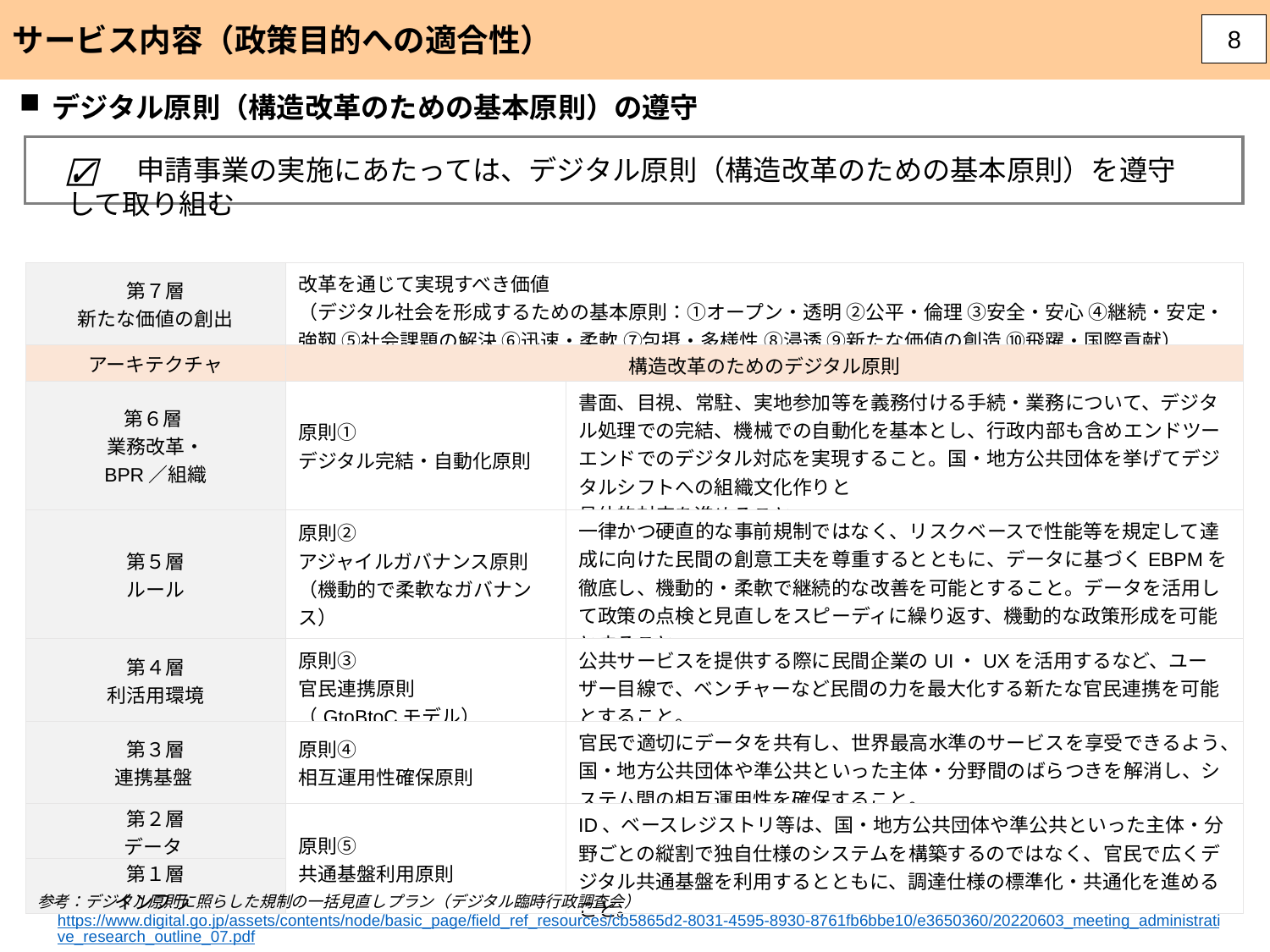

サービス内容（政策目的への適合性）
8
デジタル原則（構造改革のための基本原則）の遵守

遵守いただける場合は
□を☑に変更
してください

☑ 　申請事業の実施にあたっては、デジタル原則（構造改革のための基本原則）を遵守して取り組む
| 第７層 新たな価値の創出 | 改革を通じて実現すべき価値 （デジタル社会を形成するための基本原則：①オープン・透明 ②公平・倫理 ③安全・安心 ④継続・安定・強靱 ⑤社会課題の解決 ⑥迅速・柔軟 ⑦包摂・多様性 ⑧浸透 ⑨新たな価値の創造 ⑩飛躍・国際貢献） | 第７層 新たな価値の創出 |
| --- | --- | --- |
| アーキテクチャ | 構造改革のためのデジタル原則 |  |
| 第６層 業務改革・ BPR／組織 | 原則① デジタル完結・自動化原則 | 書面、目視、常駐、実地参加等を義務付ける手続・業務について、デジタル処理での完結、機械での自動化を基本とし、行政内部も含めエンドツーエンドでのデジタル対応を実現すること。国・地方公共団体を挙げてデジタルシフトへの組織文化作りと 具体的対応を進めること。 |
| 第５層 ルール | 原則② アジャイルガバナンス原則 （機動的で柔軟なガバナンス） | 一律かつ硬直的な事前規制ではなく、リスクベースで性能等を規定して達成に向けた民間の創意工夫を尊重するとともに、データに基づくEBPMを徹底し、機動的・柔軟で継続的な改善を可能とすること。データを活用して政策の点検と見直しをスピーディに繰り返す、機動的な政策形成を可能とすること。 |
| 第４層 利活用環境 | 原則③ 官民連携原則 （GtoBtoCモデル） | 公共サービスを提供する際に民間企業のUI・UXを活用するなど、ユーザー目線で、ベンチャーなど民間の力を最大化する新たな官民連携を可能とすること。 |
| 第３層 連携基盤 | 原則④ 相互運用性確保原則 | 官民で適切にデータを共有し、世界最高水準のサービスを享受できるよう、国・地方公共団体や準公共といった主体・分野間のばらつきを解消し、システム間の相互運用性を確保すること。 |
| 第２層 データ | 原則⑤ 共通基盤利用原則 | ID、ベースレジストリ等は、国・地方公共団体や準公共といった主体・分野ごとの縦割で独自仕様のシステムを構築するのではなく、官民で広くデジタル共通基盤を利用するとともに、調達仕様の標準化・共通化を進めること。 |
| 第１層 インフラ |  |  |

参考：デジタル原則に照らした規制の一括見直しプラン（デジタル臨時行政調査会）https://www.digital.go.jp/assets/contents/node/basic_page/field_ref_resources/cb5865d2-8031-4595-8930-8761fb6bbe10/e3650360/20220603_meeting_administrative_research_outline_07.pdf